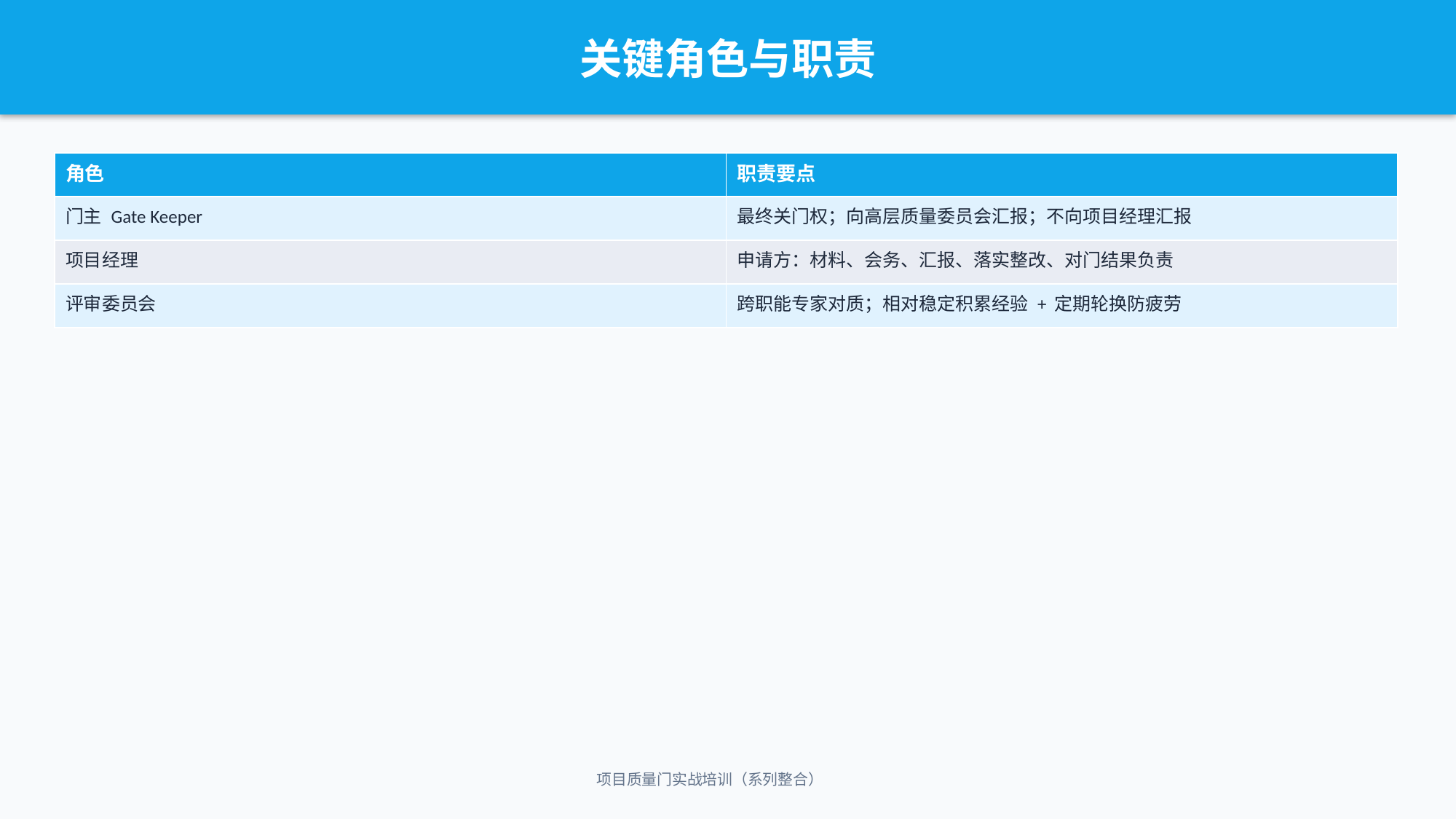

关键角色与职责
| 角色 | 职责要点 |
| --- | --- |
| 门主 Gate Keeper | 最终关门权；向高层质量委员会汇报；不向项目经理汇报 |
| 项目经理 | 申请方：材料、会务、汇报、落实整改、对门结果负责 |
| 评审委员会 | 跨职能专家对质；相对稳定积累经验 + 定期轮换防疲劳 |
项目质量门实战培训（系列整合）